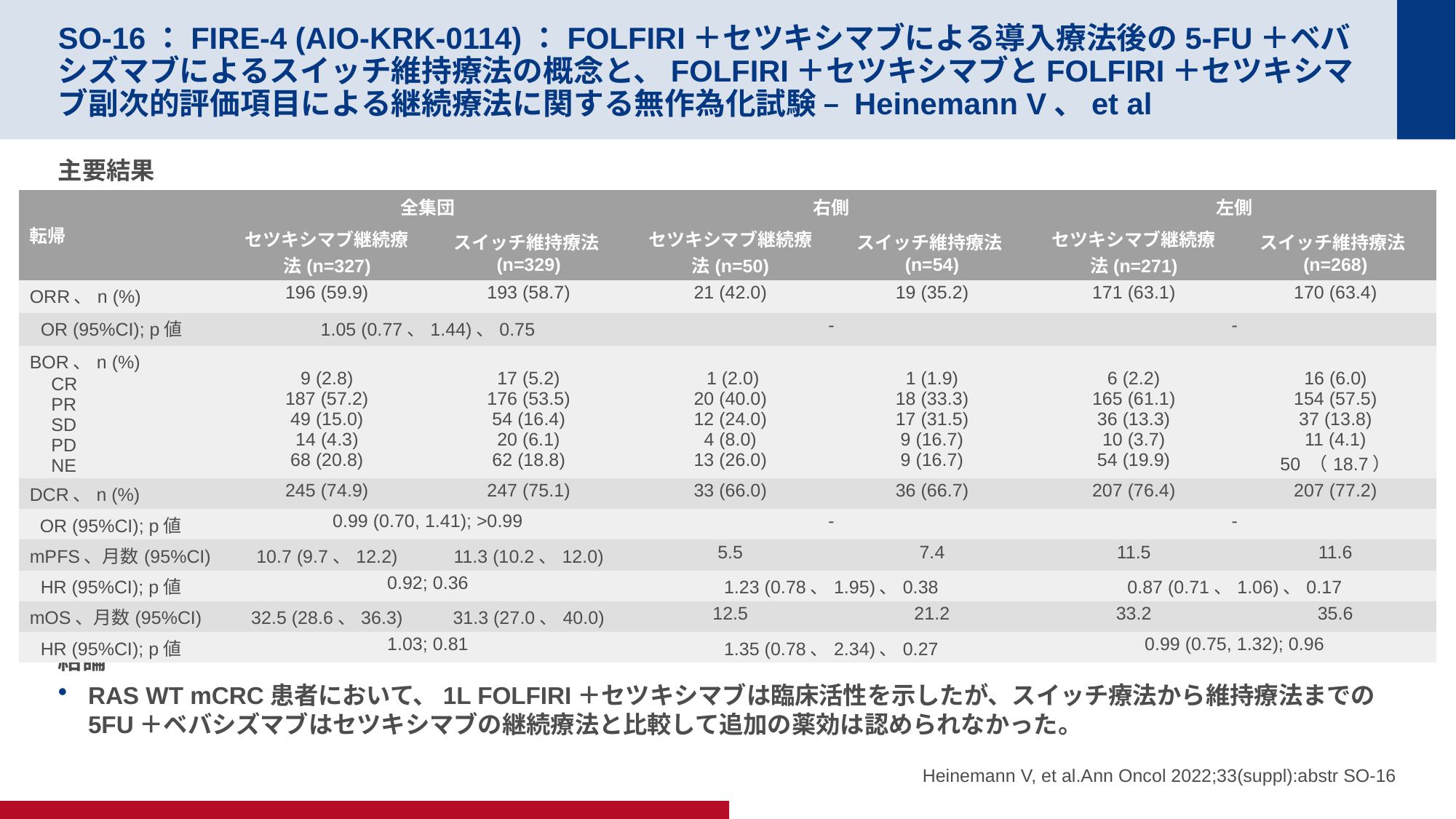

# SO-16：FIRE-4 (AIO-KRK-0114)：FOLFIRI＋セツキシマブによる導入療法後の5-FU＋ベバシズマブによるスイッチ維持療法の概念と、FOLFIRI＋セツキシマブとFOLFIRI＋セツキシマブ副次的評価項目による継続療法に関する無作為化試験 – Heinemann V、et al
主要結果
結論
RAS WT mCRC患者において、1L FOLFIRI＋セツキシマブは臨床活性を示したが、スイッチ療法から維持療法までの5FU＋ベバシズマブはセツキシマブの継続療法と比較して追加の薬効は認められなかった。
| 転帰 | 全集団 |  | 右側 |  | 左側 |  |
| --- | --- | --- | --- | --- | --- | --- |
|  | セツキシマブ継続療法(n=327) | スイッチ維持療法(n=329) | セツキシマブ継続療法(n=50) | スイッチ維持療法(n=54) | セツキシマブ継続療法(n=271) | スイッチ維持療法(n=268) |
| ORR、n (%) | 196 (59.9) | 193 (58.7) | 21 (42.0) | 19 (35.2) | 171 (63.1) | 170 (63.4) |
| OR (95%CI); p値 | 1.05 (0.77、1.44)、0.75 |  | - |  | - |  |
| BOR、n (%) CR PR SD PD NE | 9 (2.8) 187 (57.2) 49 (15.0) 14 (4.3) 68 (20.8) | 17 (5.2) 176 (53.5) 54 (16.4) 20 (6.1) 62 (18.8) | 1 (2.0) 20 (40.0) 12 (24.0) 4 (8.0) 13 (26.0) | 1 (1.9) 18 (33.3) 17 (31.5) 9 (16.7) 9 (16.7) | 6 (2.2) 165 (61.1) 36 (13.3) 10 (3.7) 54 (19.9) | 16 (6.0) 154 (57.5) 37 (13.8) 11 (4.1) 50 （18.7） |
| DCR、n (%) | 245 (74.9) | 247 (75.1) | 33 (66.0) | 36 (66.7) | 207 (76.4) | 207 (77.2) |
| OR (95%CI); p値 | 0.99 (0.70, 1.41); >0.99 |  | - |  | - |  |
| mPFS、月数(95%CI) | 10.7 (9.7、12.2) | 11.3 (10.2、12.0) | 5.5 | 7.4 | 11.5 | 11.6 |
| HR (95%CI); p値 | 0.92; 0.36 |  | 1.23 (0.78、1.95)、0.38 |  | 0.87 (0.71、1.06)、0.17 |  |
| mOS、月数(95%CI) | 32.5 (28.6、36.3) | 31.3 (27.0、40.0) | 12.5 | 21.2 | 33.2 | 35.6 |
| HR (95%CI); p値 | 1.03; 0.81 |  | 1.35 (0.78、2.34)、0.27 |  | 0.99 (0.75, 1.32); 0.96 |  |
Heinemann V, et al.Ann Oncol 2022;33(suppl):abstr SO-16